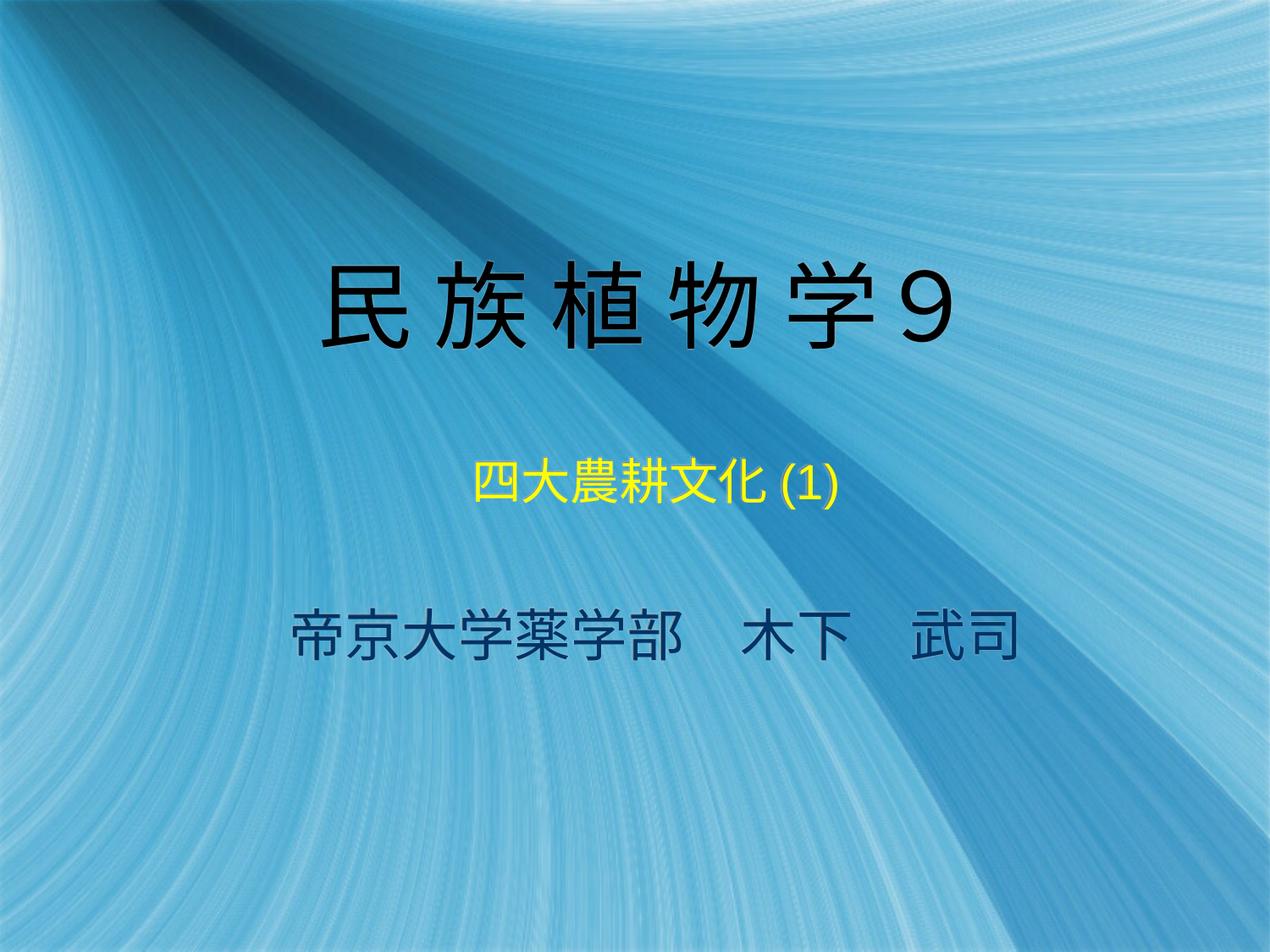

# 民 族 植 物 学９
四大農耕文化(1)

帝京大学薬学部　木下　武司